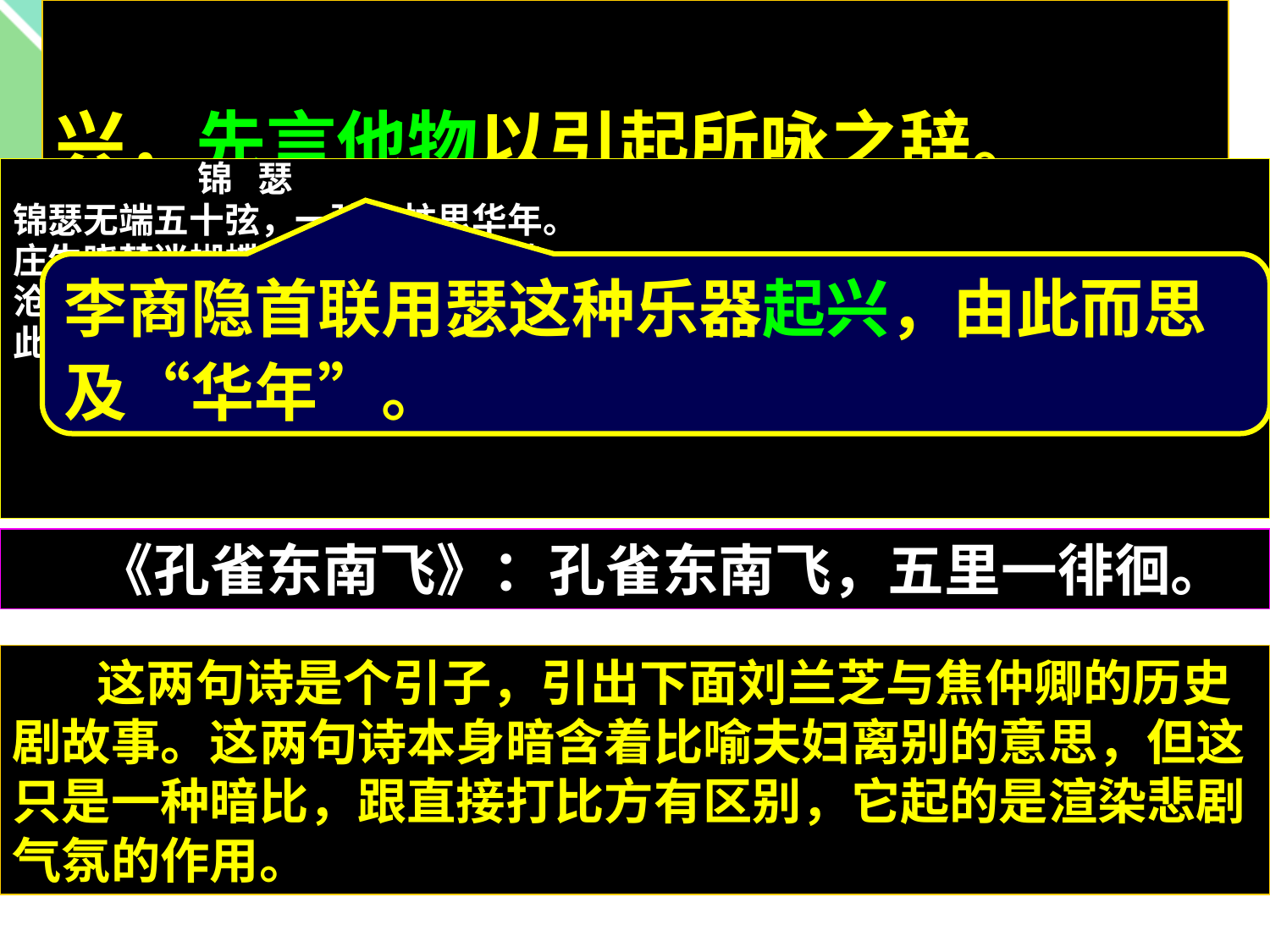

兴，先言他物以引起所咏之辞。
                      锦   瑟
锦瑟无端五十弦，一弦一柱思华年。
庄生晓梦迷蝴蝶，望帝春心托杜鹃。
沧海月明珠有泪，蓝田日暖玉生烟。
此情可待成追忆，只是当时已惘然。

李商隐首联用瑟这种乐器起兴，由此而思及“华年”。
　　《孔雀东南飞》：孔雀东南飞，五里一徘徊。
　　这两句诗是个引子，引出下面刘兰芝与焦仲卿的历史剧故事。这两句诗本身暗含着比喻夫妇离别的意思，但这只是一种暗比，跟直接打比方有区别，它起的是渲染悲剧气氛的作用。